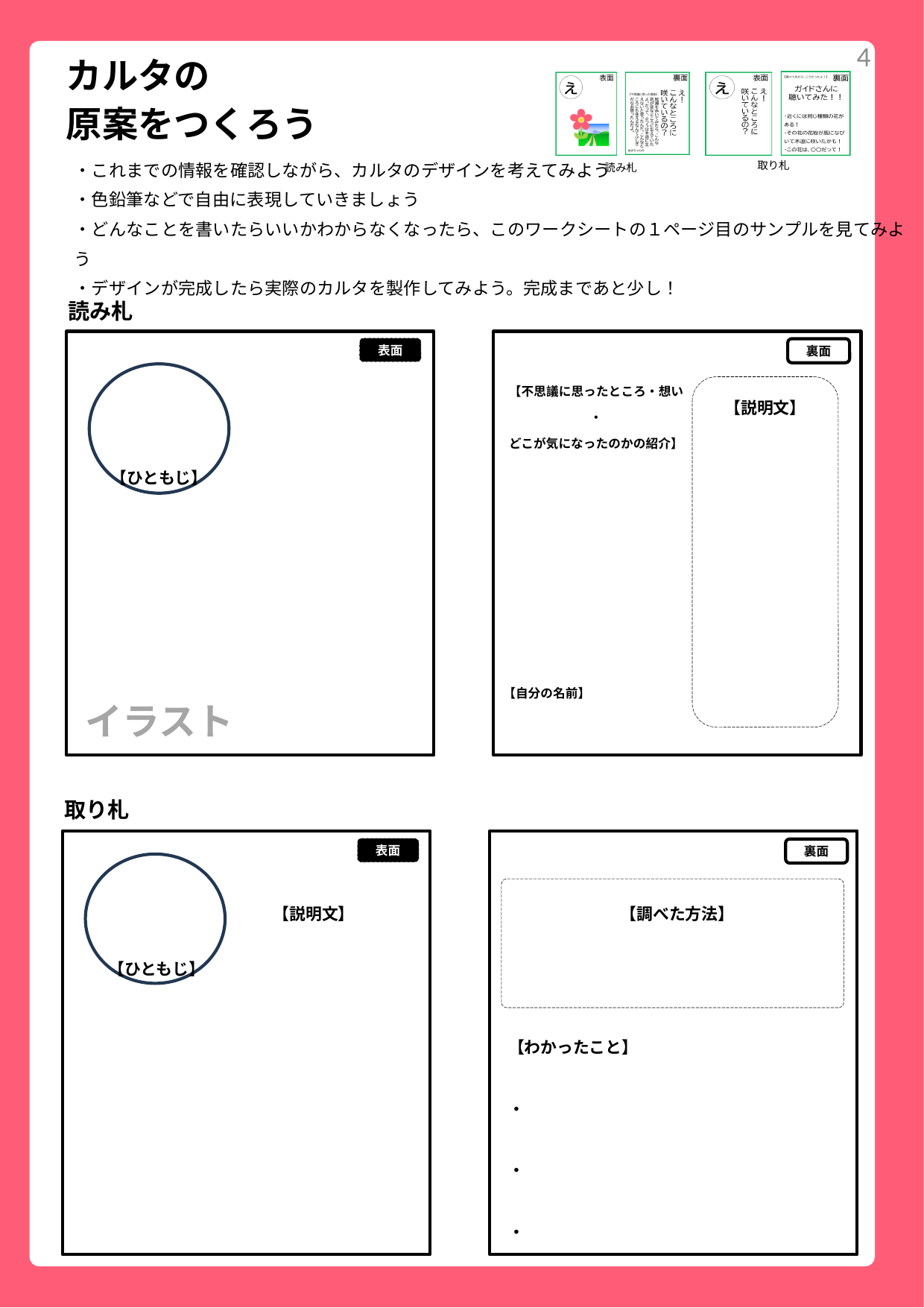

4

カルタの
原案をつくろう

・これまでの情報を確認しながら、カルタのデザインを考えてみよう
・色鉛筆などで自由に表現していきましょう
・どんなことを書いたらいいかわからなくなったら、このワークシートの１ページ目のサンプルを見てみよう
・デザインが完成したら実際のカルタを製作してみよう。完成まであと少し！
取り札
読み札
読み札

表面
裏面
【説明文】

【不思議に思ったところ・想い・
どこが気になったのかの紹介】

【ひともじ】
【自分の名前】
イラスト
取り札

表面
裏面

【説明文】
【調べた方法】

【ひともじ】
【わかったこと】
・
・
・